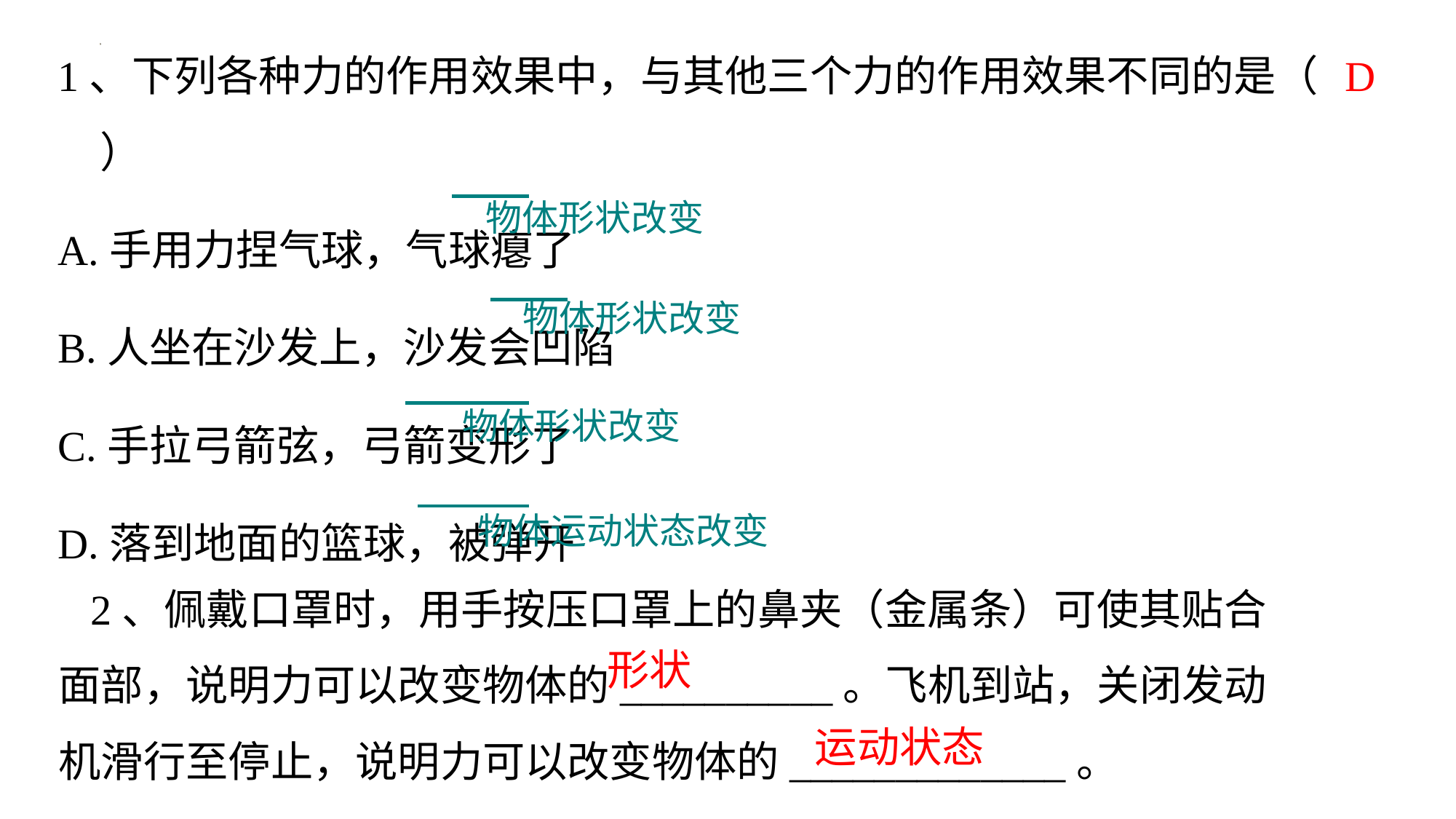

1、下列各种力的作用效果中，与其他三个力的作用效果不同的是（　　）
A.手用力捏气球，气球瘪了
B.人坐在沙发上，沙发会凹陷
C.手拉弓箭弦，弓箭变形了
D.落到地面的篮球，被弹开
D
物体形状改变
物体形状改变
物体形状改变
物体运动状态改变
   2、佩戴口罩时，用手按压口罩上的鼻夹（金属条）可使其贴合面部，说明力可以改变物体的__________。飞机到站，关闭发动机滑行至停止，说明力可以改变物体的_____________。
形状
运动状态